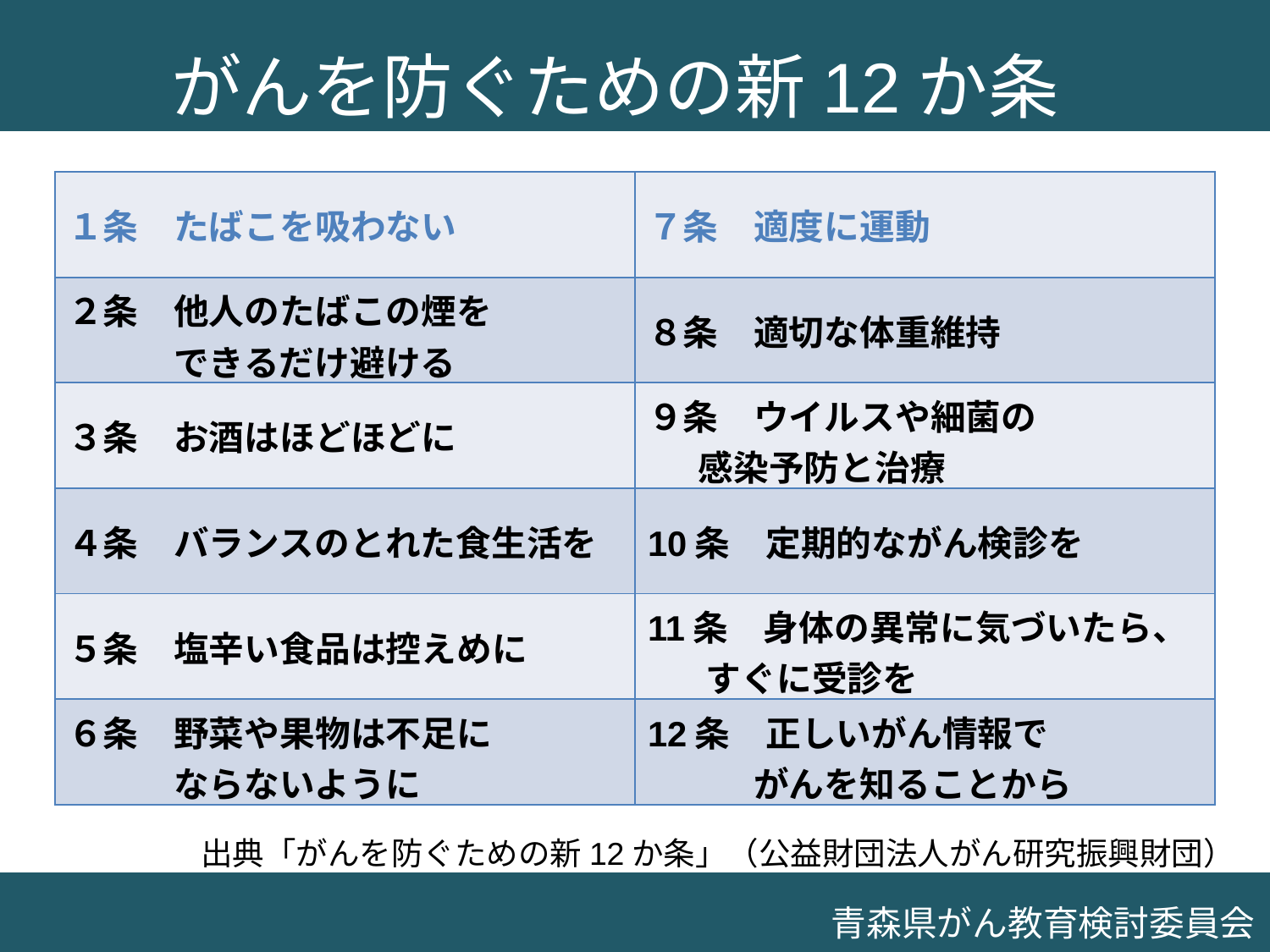

がんを防ぐための新12か条
| １条　たばこを吸わない | ７条　適度に運動 |
| --- | --- |
| ２条　他人のたばこの煙を 　　　できるだけ避ける | ８条　適切な体重維持 |
| ３条　お酒はほどほどに | ９条　ウイルスや細菌の 感染予防と治療 |
| ４条　バランスのとれた食生活を | 10条　定期的ながん検診を |
| ５条　塩辛い食品は控えめに | 11条　身体の異常に気づいたら、 すぐに受診を |
| ６条　野菜や果物は不足に 　　　ならないように | 12条　正しいがん情報で 　　　がんを知ることから |
出典「がんを防ぐための新12か条」（公益財団法人がん研究振興財団）

青森県がん教育検討委員会